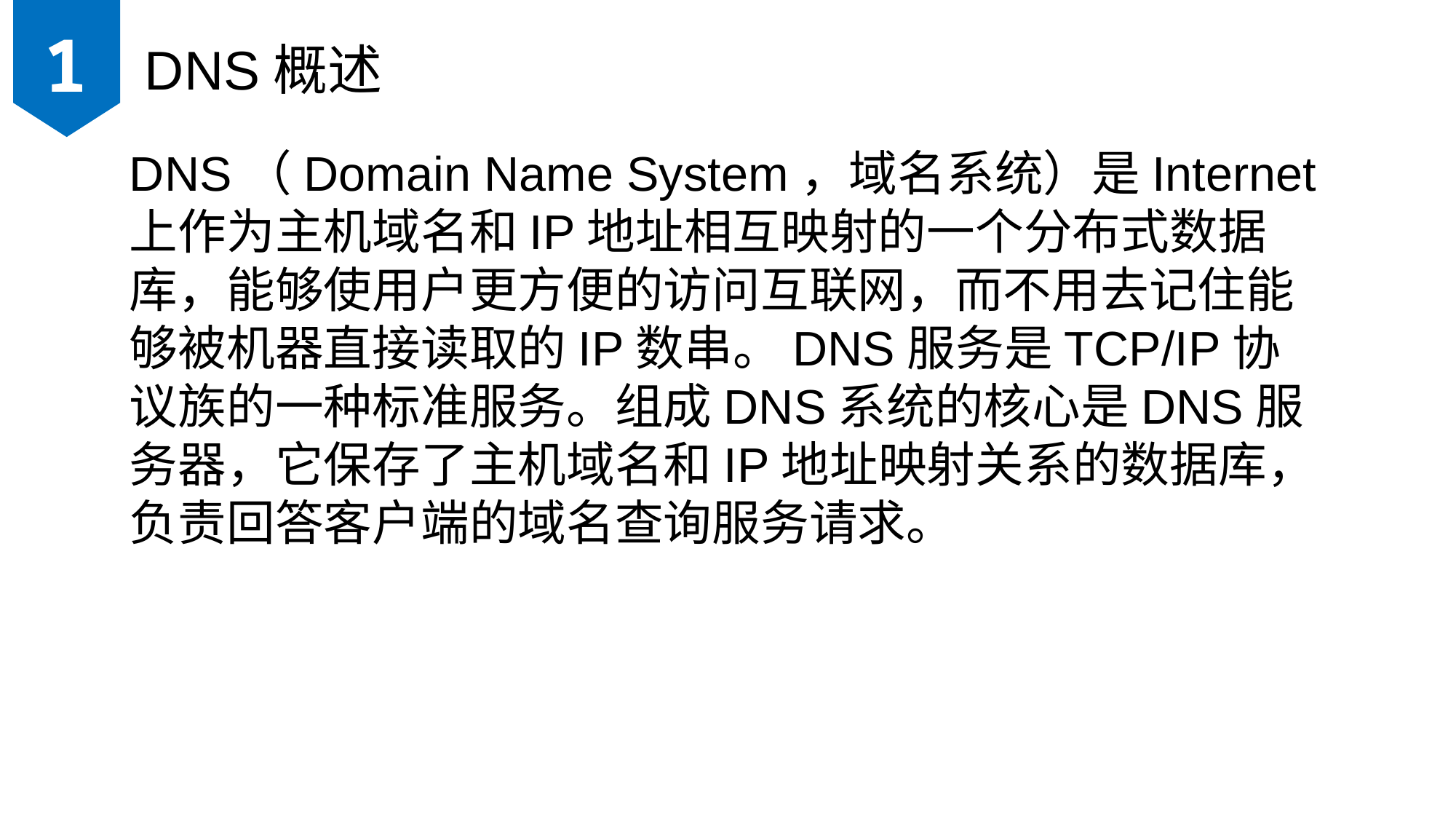

1

DNS概述
DNS（Domain Name System，域名系统）是Internet上作为主机域名和IP地址相互映射的一个分布式数据库，能够使用户更方便的访问互联网，而不用去记住能够被机器直接读取的IP数串。DNS服务是TCP/IP协议族的一种标准服务。组成DNS系统的核心是DNS服务器，它保存了主机域名和IP地址映射关系的数据库，负责回答客户端的域名查询服务请求。